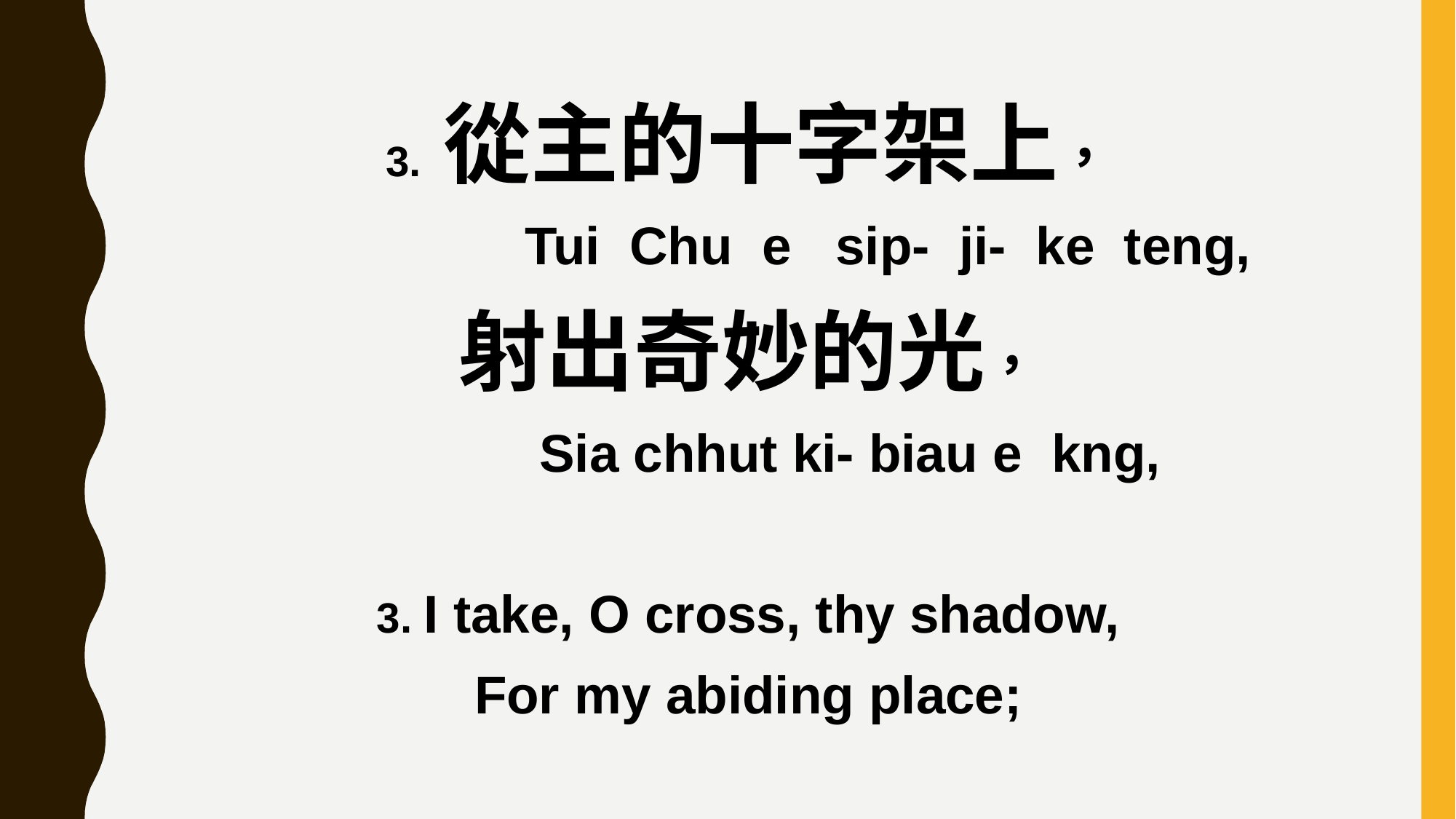

3. 從主的十字架上，
                        Tui  Chu  e   sip-  ji-  ke  teng,
射出奇妙的光，
                         Sia chhut ki- biau e  kng,

3. I take, O cross, thy shadow,
For my abiding place;